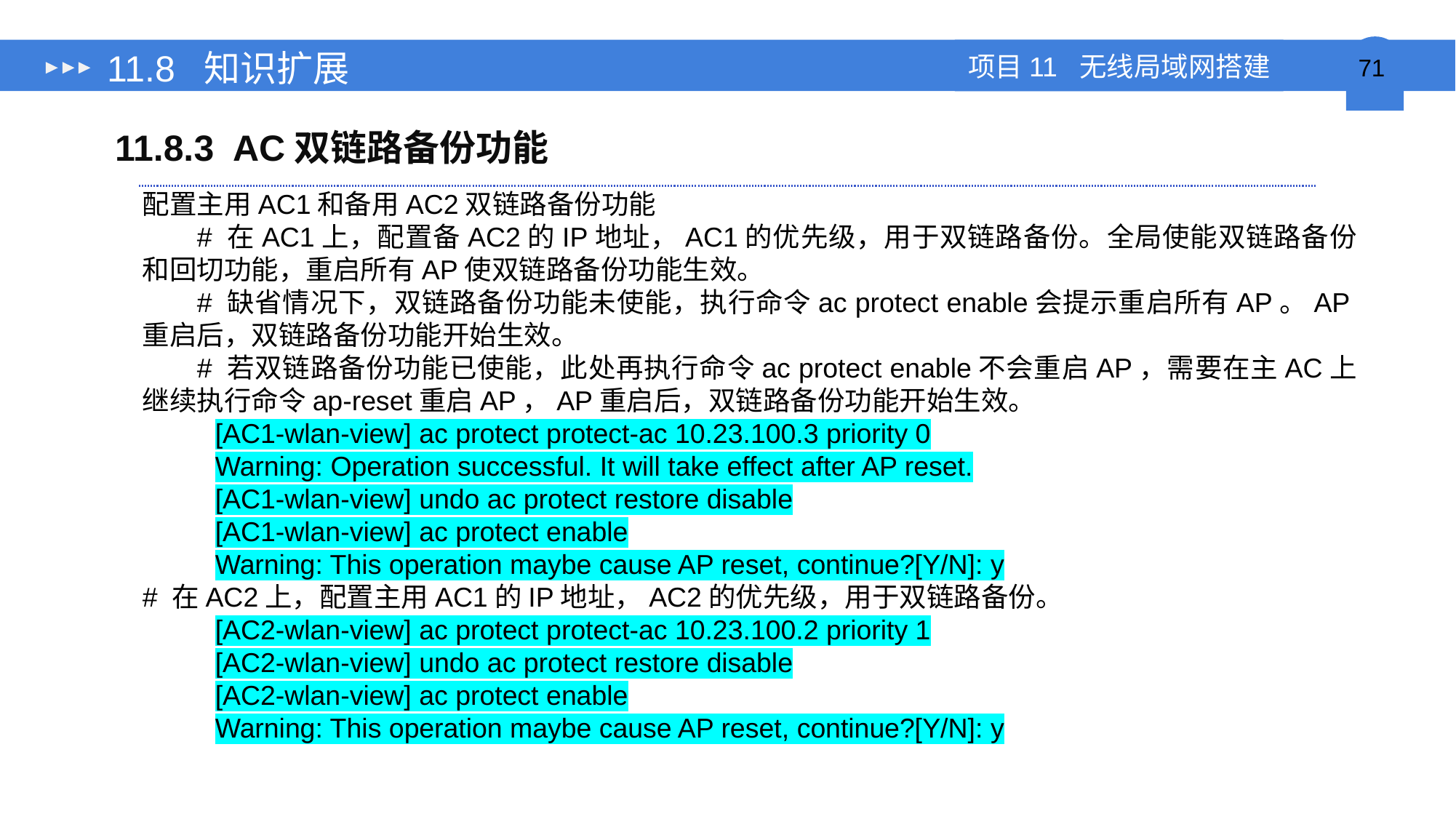

# 11.8  知识扩展
11.8.3  AC双链路备份功能
配置主用AC1和备用AC2双链路备份功能
# 在AC1上，配置备AC2的IP地址，AC1的优先级，用于双链路备份。全局使能双链路备份和回切功能，重启所有AP使双链路备份功能生效。
# 缺省情况下，双链路备份功能未使能，执行命令ac protect enable会提示重启所有AP。AP重启后，双链路备份功能开始生效。
# 若双链路备份功能已使能，此处再执行命令ac protect enable不会重启AP，需要在主AC上继续执行命令ap-reset重启AP，AP重启后，双链路备份功能开始生效。
[AC1-wlan-view] ac protect protect-ac 10.23.100.3 priority 0
Warning: Operation successful. It will take effect after AP reset.
[AC1-wlan-view] undo ac protect restore disable
[AC1-wlan-view] ac protect enable
Warning: This operation maybe cause AP reset, continue?[Y/N]: y
# 在AC2上，配置主用AC1的IP地址，AC2的优先级，用于双链路备份。
[AC2-wlan-view] ac protect protect-ac 10.23.100.2 priority 1
[AC2-wlan-view] undo ac protect restore disable
[AC2-wlan-view] ac protect enable
Warning: This operation maybe cause AP reset, continue?[Y/N]: y